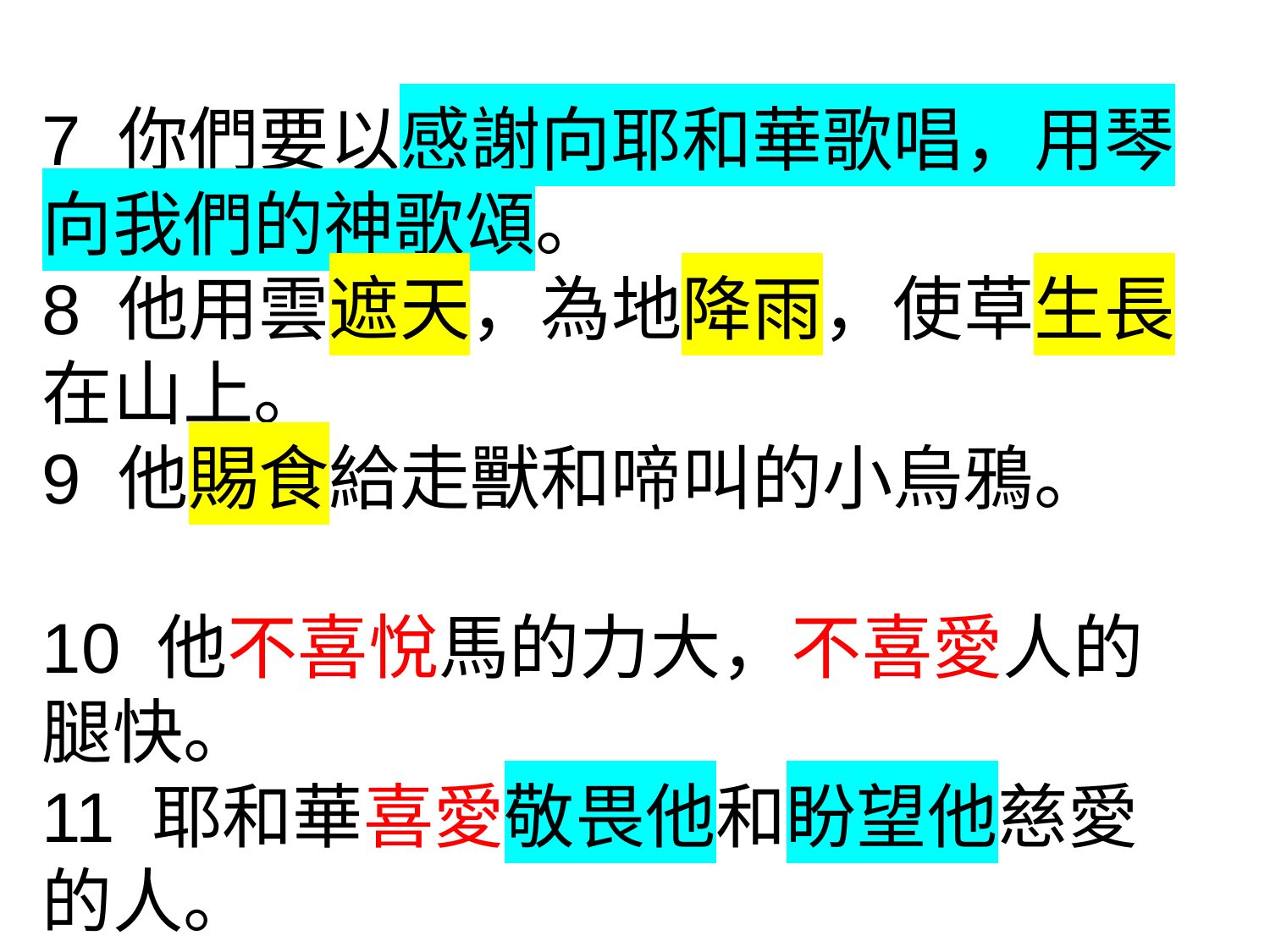

7 你們要以感謝向耶和華歌唱，用琴向我們的神歌頌。
8 他用雲遮天，為地降雨，使草生長在山上。
9 他賜食給走獸和啼叫的小烏鴉。

10 他不喜悅馬的力大，不喜愛人的腿快。
11 耶和華喜愛敬畏他和盼望他慈愛的人。